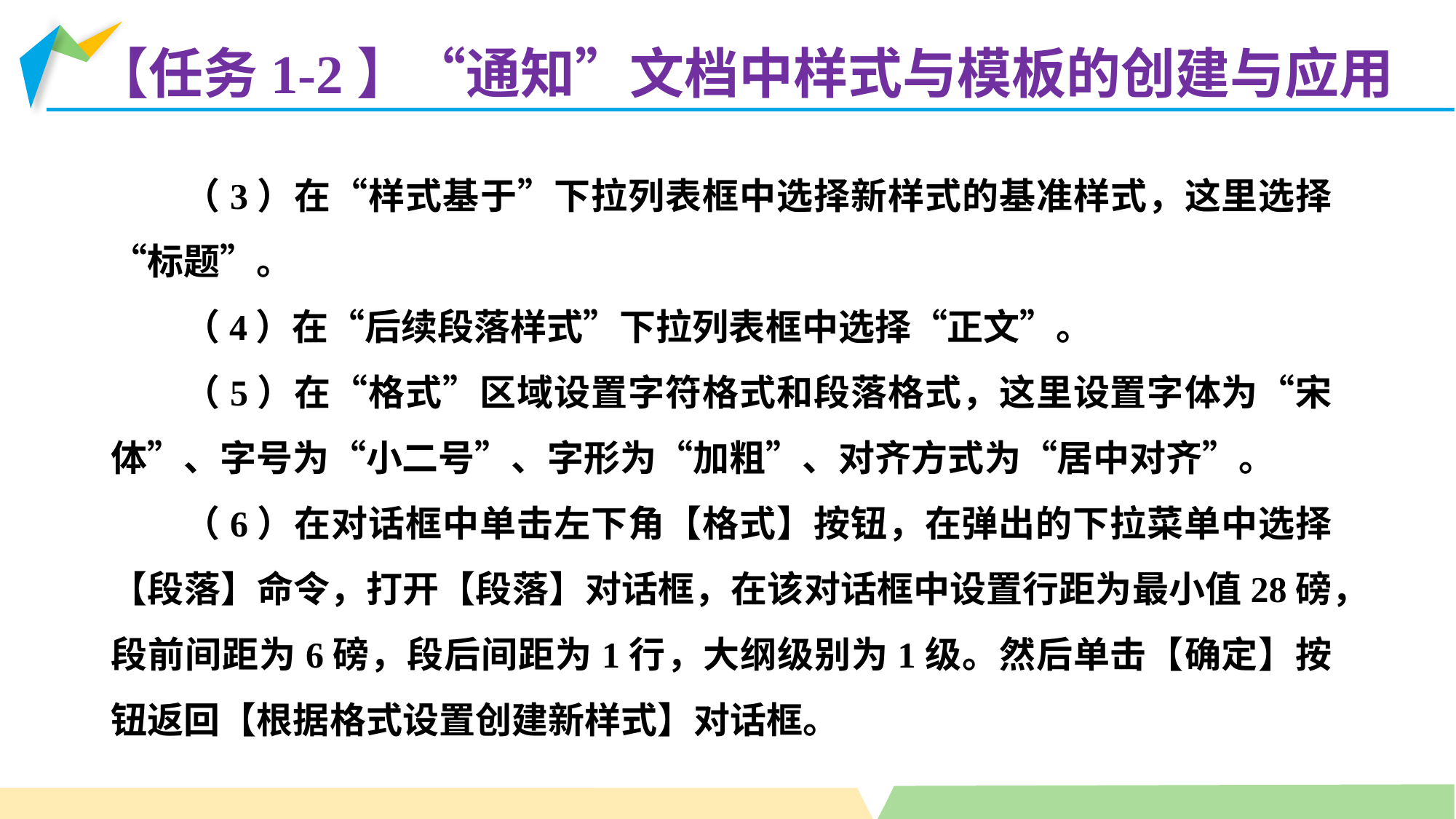

【任务1-2】“通知”文档中样式与模板的创建与应用
（3）在“样式基于”下拉列表框中选择新样式的基准样式，这里选择“标题”。
（4）在“后续段落样式”下拉列表框中选择“正文”。
（5）在“格式”区域设置字符格式和段落格式，这里设置字体为“宋体”、字号为“小二号”、字形为“加粗”、对齐方式为“居中对齐”。
（6）在对话框中单击左下角【格式】按钮，在弹出的下拉菜单中选择【段落】命令，打开【段落】对话框，在该对话框中设置行距为最小值28磅，段前间距为6磅，段后间距为1行，大纲级别为1级。然后单击【确定】按钮返回【根据格式设置创建新样式】对话框。